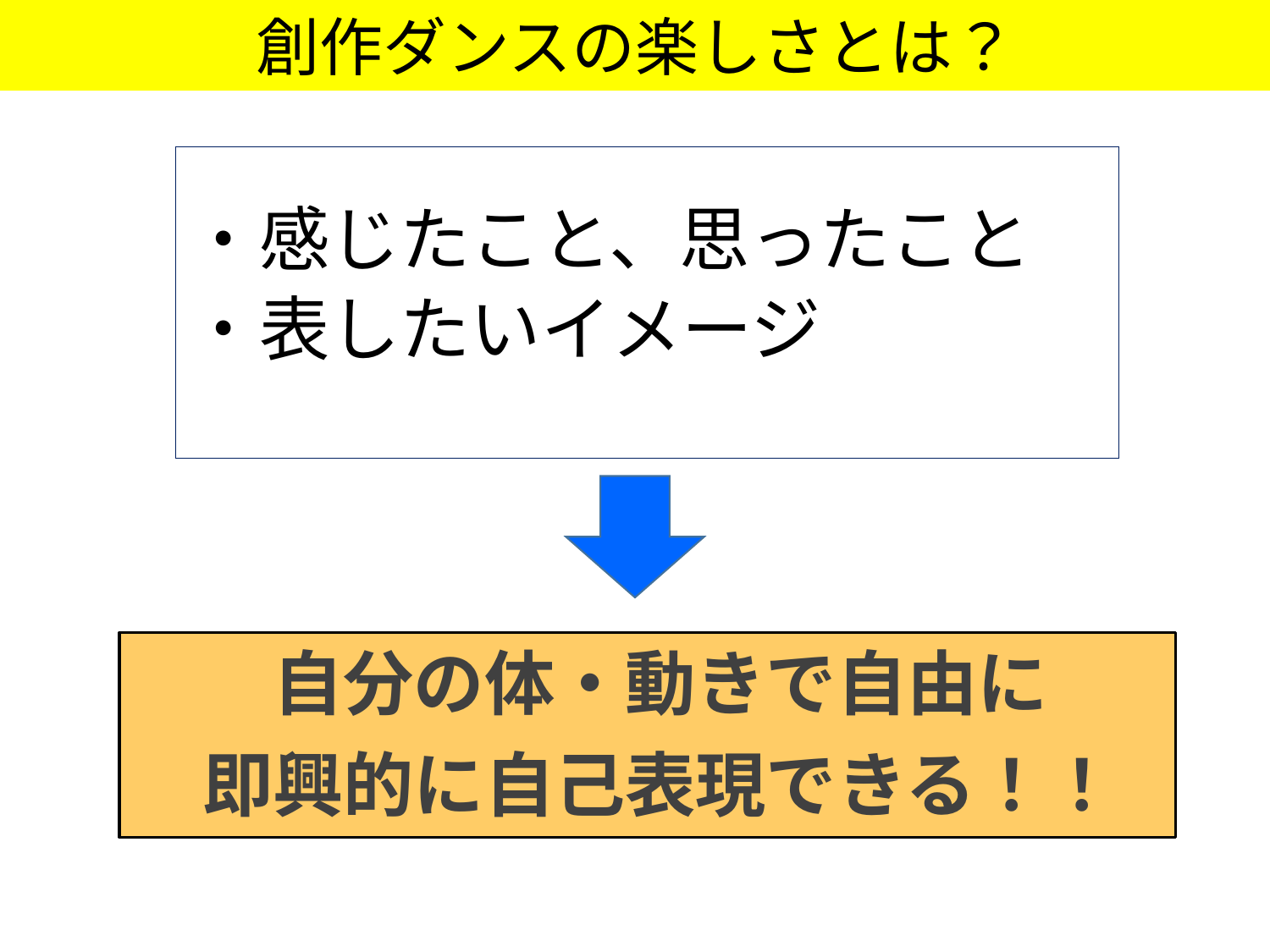

創作ダンスの楽しさとは？

・感じたこと、思ったこと
・表したいイメージ

　　自分の体・動きで自由に
　即興的に自己表現できる！！